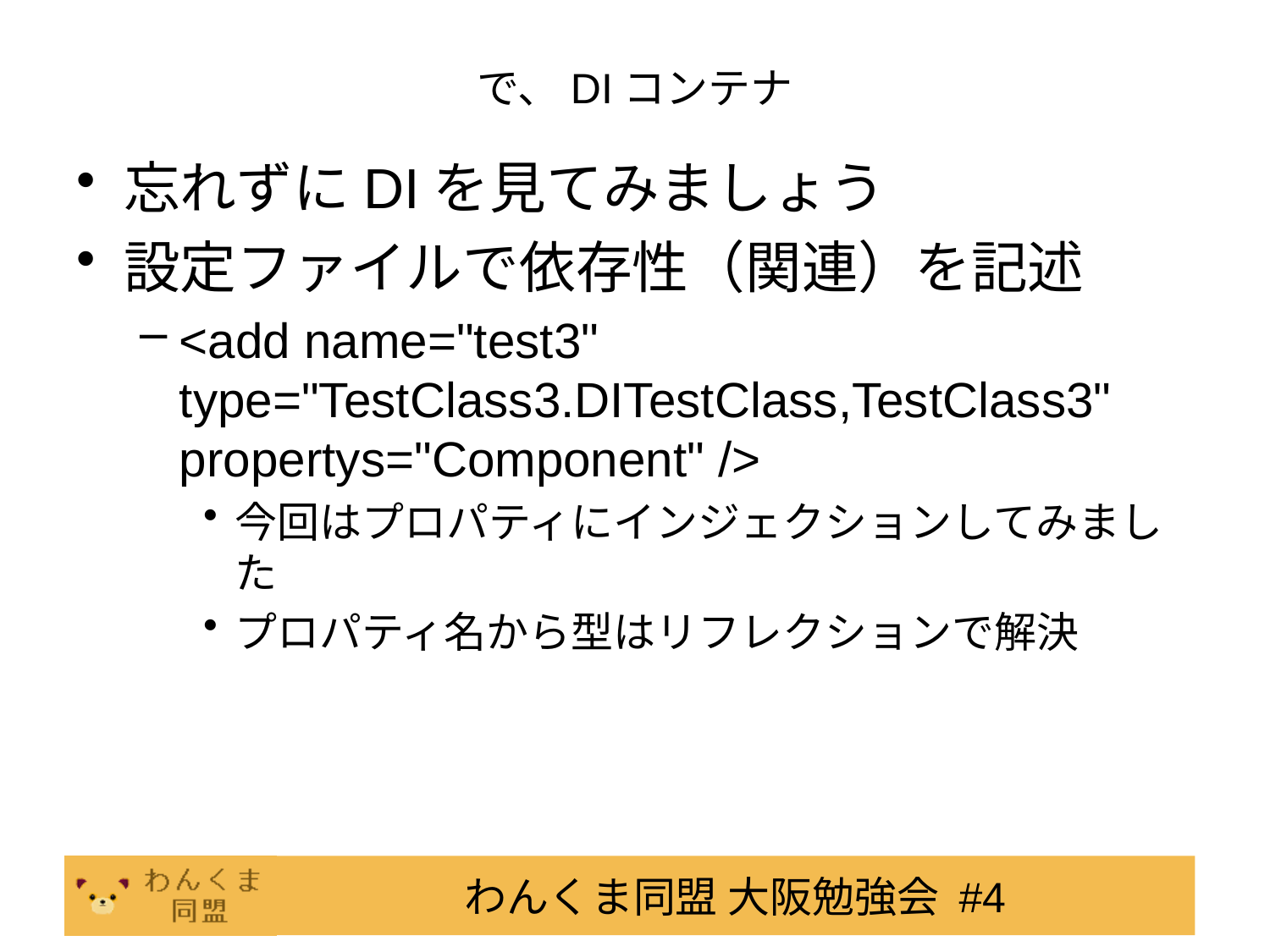

# で、DIコンテナ
忘れずにDIを見てみましょう
設定ファイルで依存性（関連）を記述
<add name="test3" type="TestClass3.DITestClass,TestClass3" propertys="Component" />
今回はプロパティにインジェクションしてみました
プロパティ名から型はリフレクションで解決